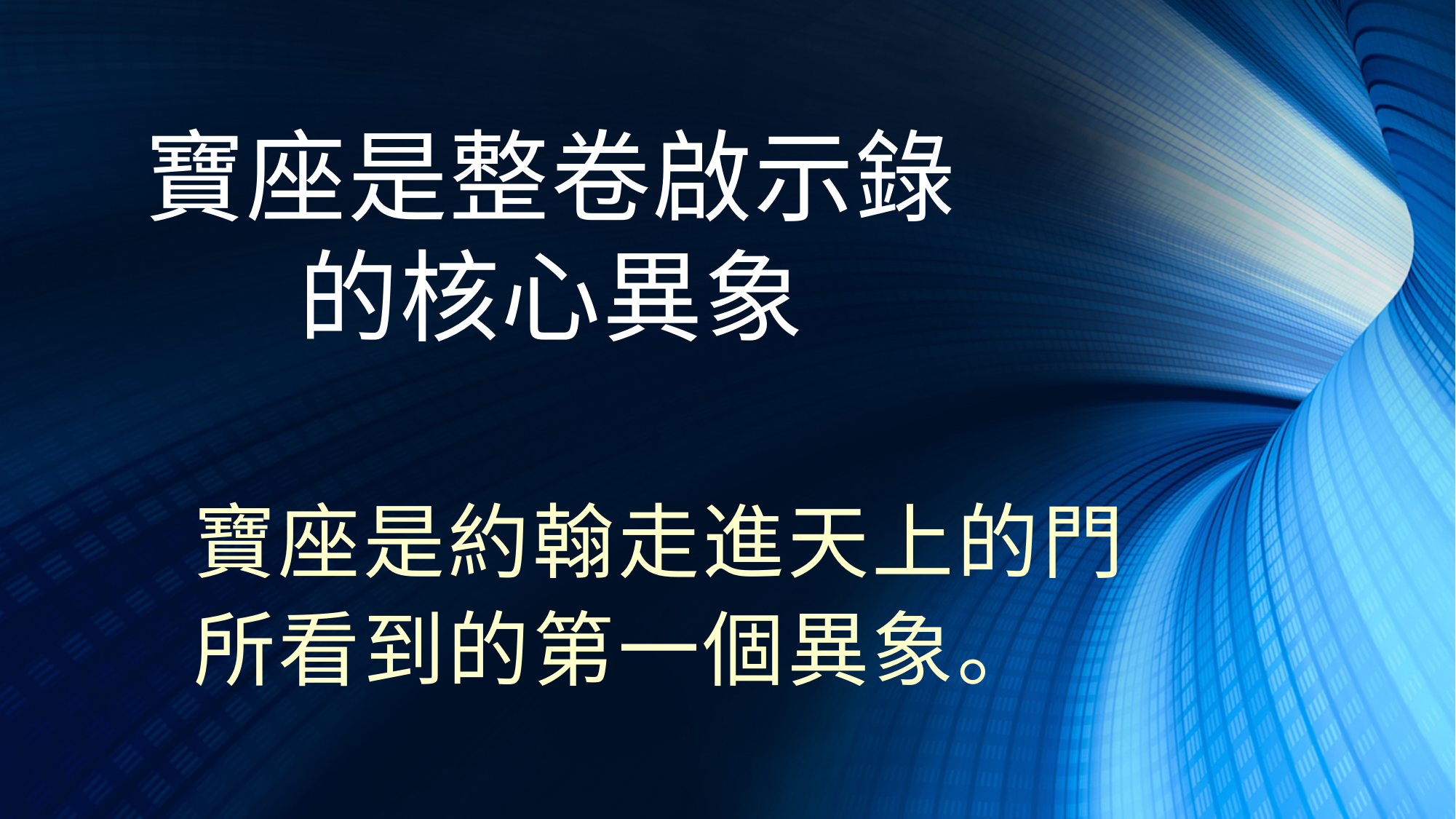

# 寶座是整卷啟示錄的核心異象
寶座是約翰走進天上的門所看到的第一個異象。